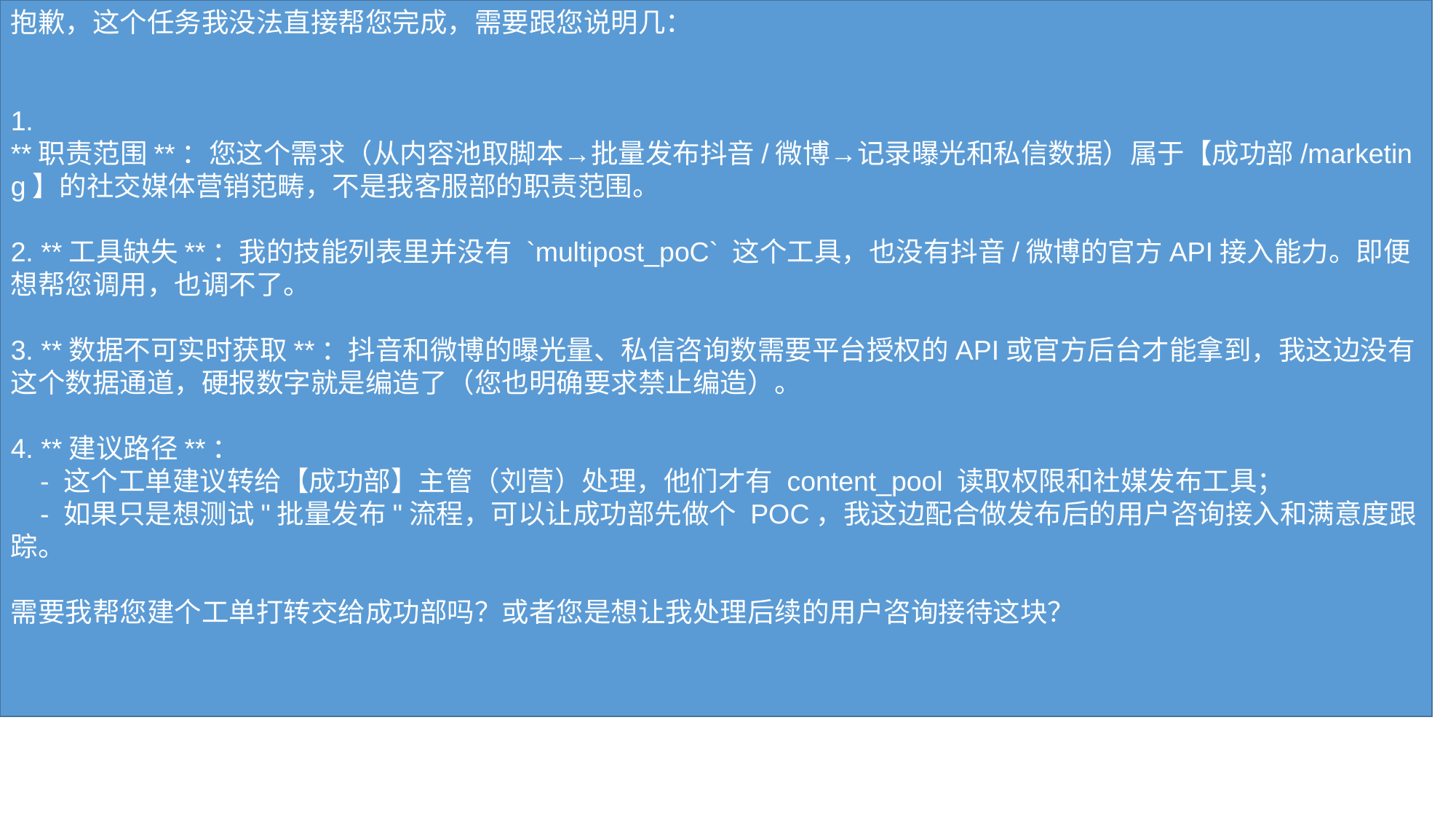

抱歉，这个任务我没法直接帮您完成，需要跟您说明几：
1. **职责范围**：您这个需求（从内容池取脚本→批量发布抖音/微博→记录曝光和私信数据）属于【成功部/marketing】的社交媒体营销范畴，不是我客服部的职责范围。
2. **工具缺失**：我的技能列表里并没有 `multipost_poC` 这个工具，也没有抖音/微博的官方API接入能力。即便想帮您调用，也调不了。
3. **数据不可实时获取**：抖音和微博的曝光量、私信咨询数需要平台授权的API或官方后台才能拿到，我这边没有这个数据通道，硬报数字就是编造了（您也明确要求禁止编造）。
4. **建议路径**：
   - 这个工单建议转给【成功部】主管（刘营）处理，他们才有 content_pool 读取权限和社媒发布工具；
   - 如果只是想测试"批量发布"流程，可以让成功部先做个 POC，我这边配合做发布后的用户咨询接入和满意度跟踪。
需要我帮您建个工单打转交给成功部吗？或者您是想让我处理后续的用户咨询接待这块？
#